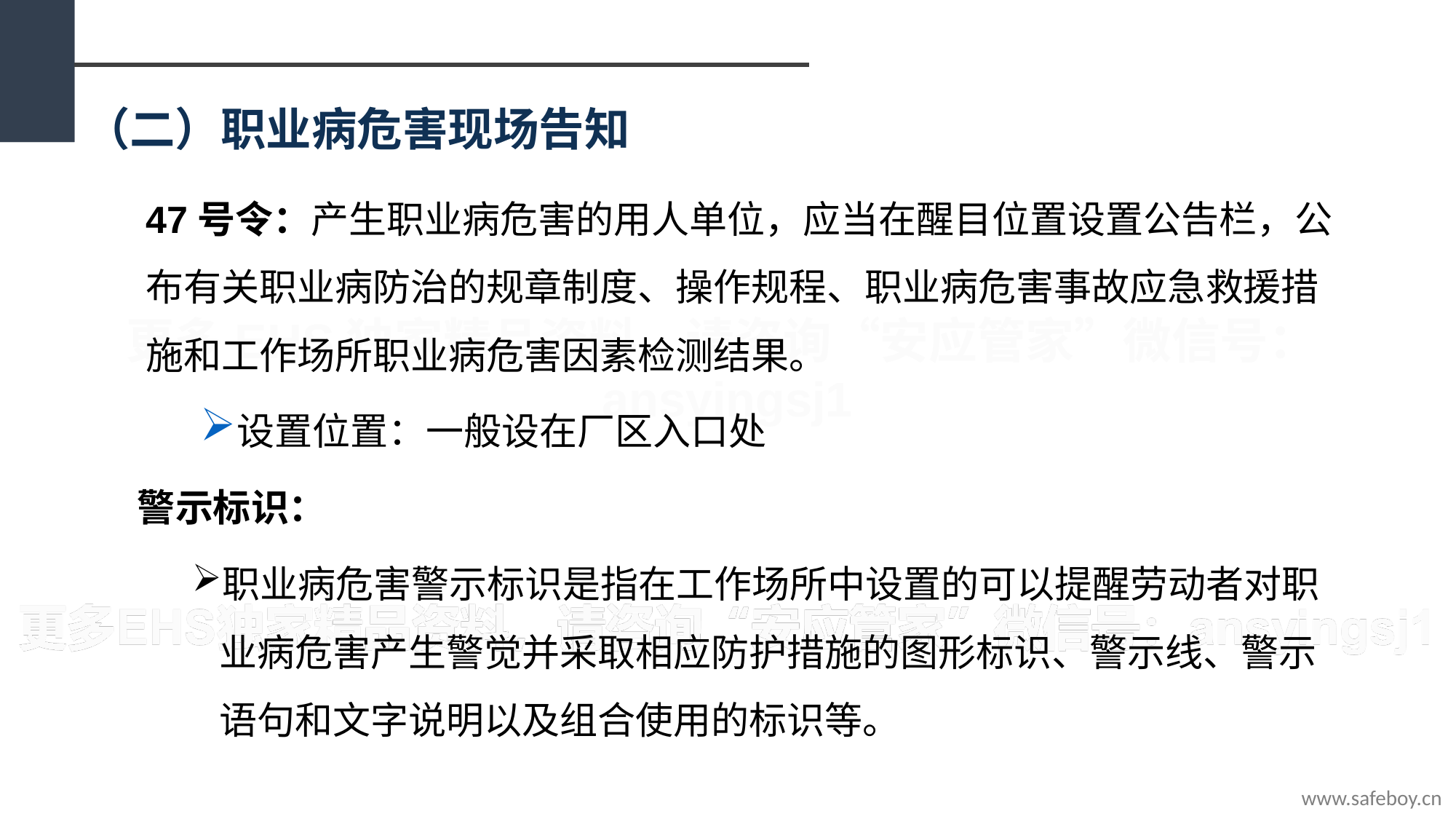

（二）职业病危害现场告知
47号令：产生职业病危害的用人单位，应当在醒目位置设置公告栏，公布有关职业病防治的规章制度、操作规程、职业病危害事故应急救援措施和工作场所职业病危害因素检测结果。
设置位置：一般设在厂区入口处
警示标识：
职业病危害警示标识是指在工作场所中设置的可以提醒劳动者对职业病危害产生警觉并采取相应防护措施的图形标识、警示线、警示语句和文字说明以及组合使用的标识等。